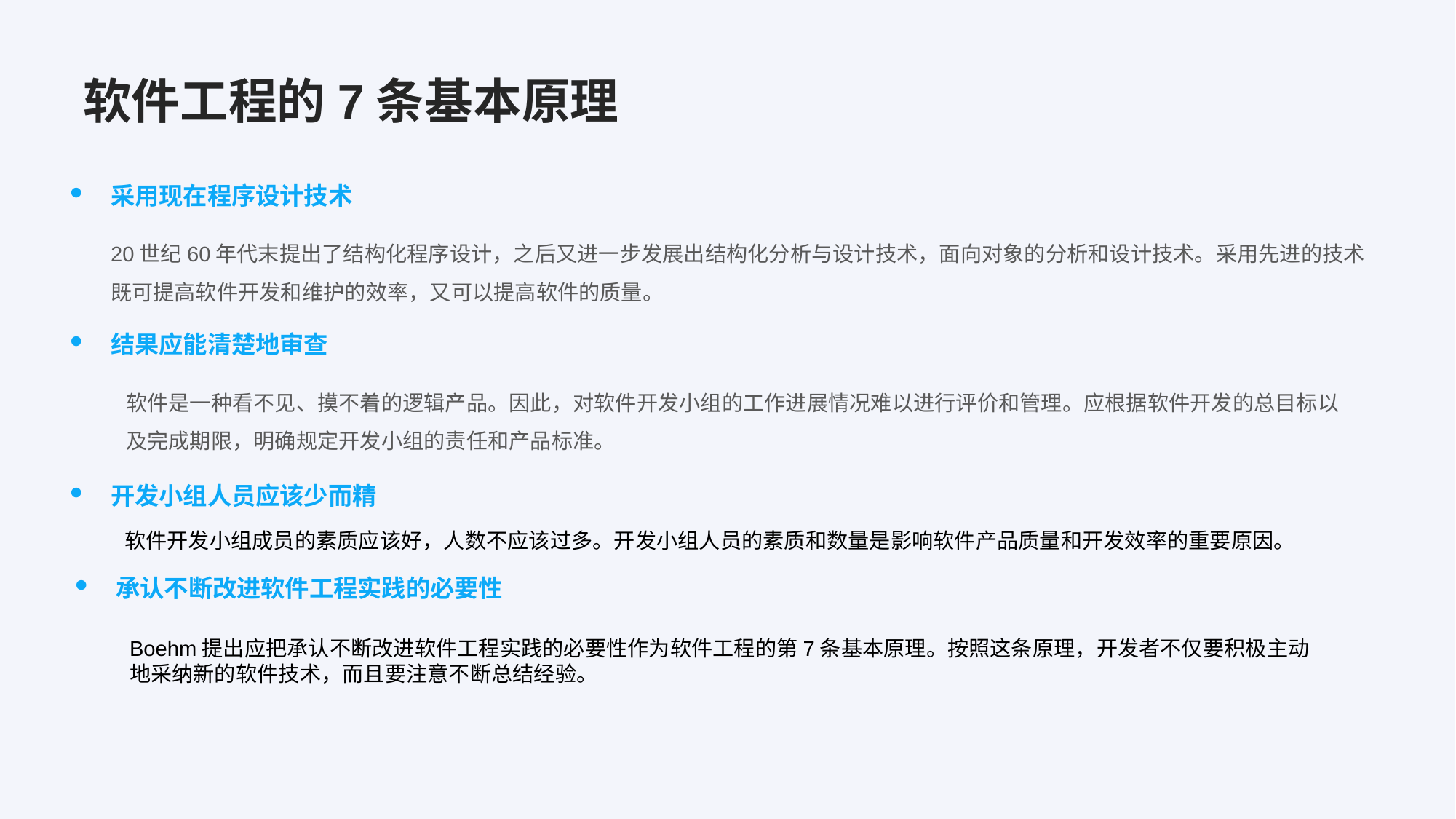

# 软件工程的7条基本原理
采用现在程序设计技术
20世纪60年代末提出了结构化程序设计，之后又进一步发展出结构化分析与设计技术，面向对象的分析和设计技术。采用先进的技术既可提高软件开发和维护的效率，又可以提高软件的质量。
结果应能清楚地审查
软件是一种看不见、摸不着的逻辑产品。因此，对软件开发小组的工作进展情况难以进行评价和管理。应根据软件开发的总目标以及完成期限，明确规定开发小组的责任和产品标准。
开发小组人员应该少而精
软件开发小组成员的素质应该好，人数不应该过多。开发小组人员的素质和数量是影响软件产品质量和开发效率的重要原因。
承认不断改进软件工程实践的必要性
Boehm提出应把承认不断改进软件工程实践的必要性作为软件工程的第7条基本原理。按照这条原理，开发者不仅要积极主动地采纳新的软件技术，而且要注意不断总结经验。